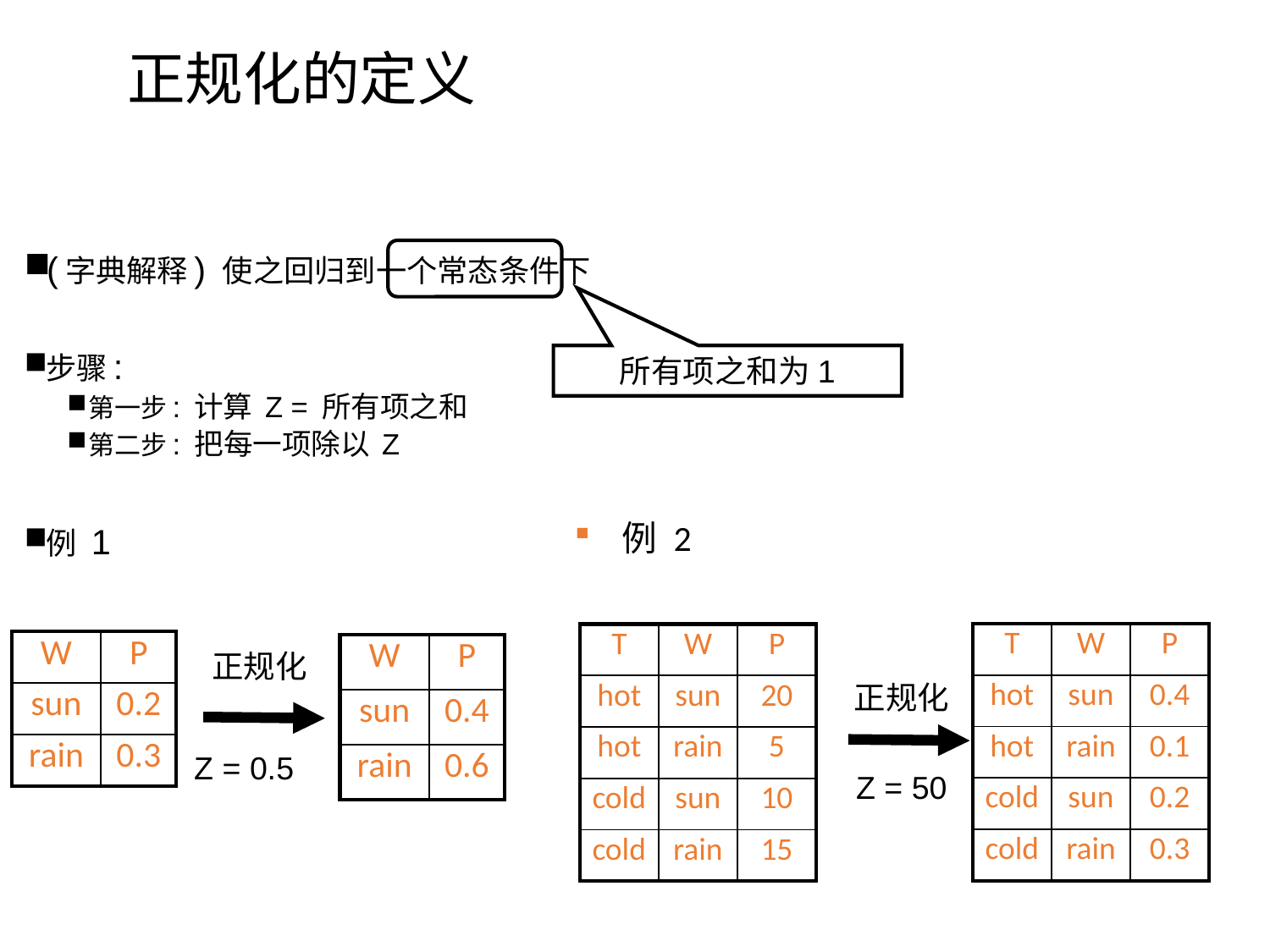

# 正规化的定义

(字典解释) 使之回归到一个常态条件下

步骤:
第一步: 计算 Z = 所有项之和
第二步: 把每一项除以 Z

例 1

所有项之和为1
例 2

| T | W | P |
| --- | --- | --- |
| hot | sun | 0.4 |
| hot | rain | 0.1 |
| cold | sun | 0.2 |
| cold | rain | 0.3 |
| T | W | P |
| --- | --- | --- |
| hot | sun | 20 |
| hot | rain | 5 |
| cold | sun | 10 |
| cold | rain | 15 |
| W | P |
| --- | --- |
| sun | 0.2 |
| rain | 0.3 |
| W | P |
| --- | --- |
| sun | 0.4 |
| rain | 0.6 |
正规化
正规化

Z = 0.5
Z = 50